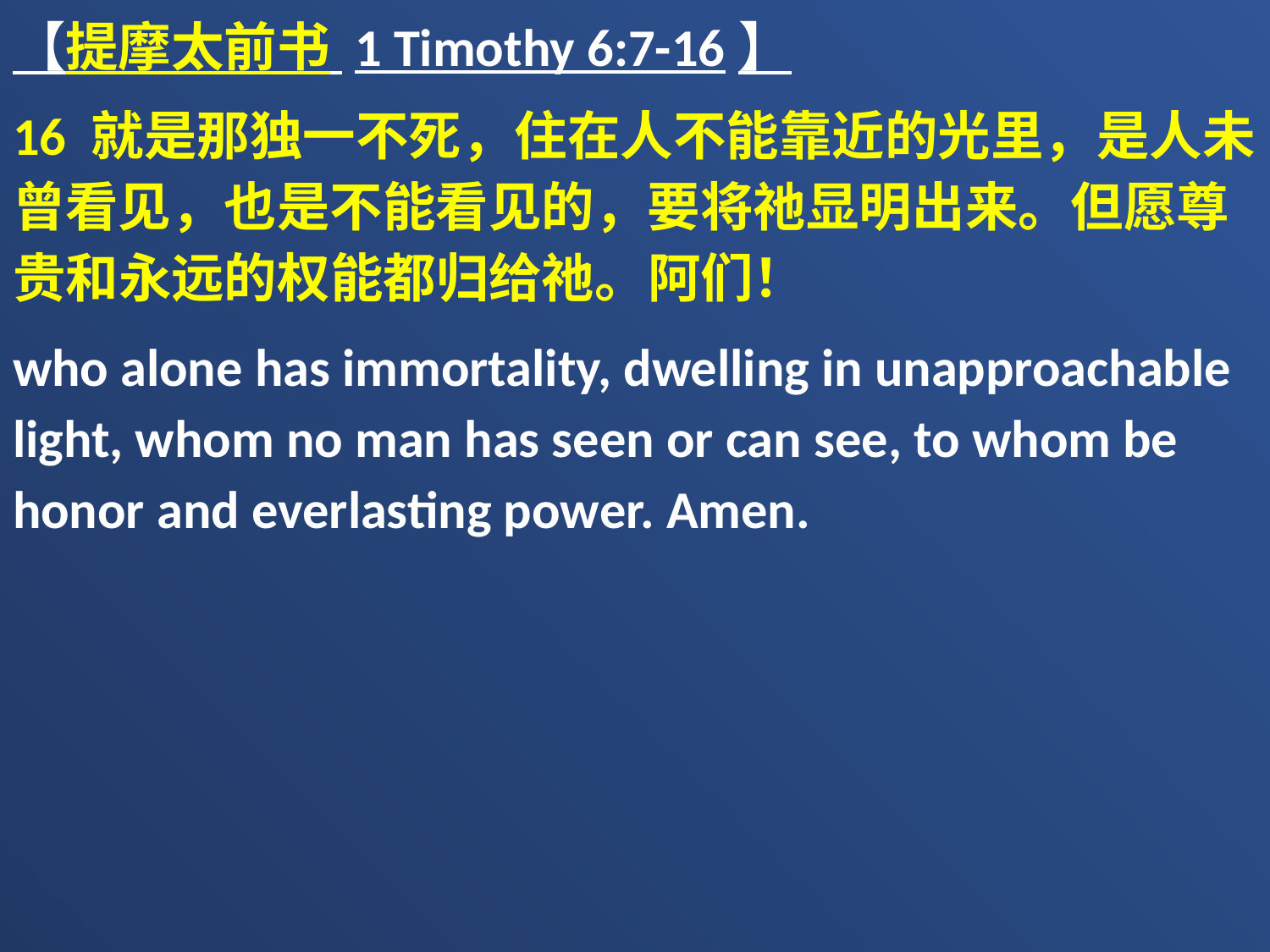

【提摩太前书 1 Timothy 6:7-16】
16 就是那独一不死，住在人不能靠近的光里，是人未曾看见，也是不能看见的，要将祂显明出来。但愿尊贵和永远的权能都归给祂。阿们！
who alone has immortality, dwelling in unapproachable light, whom no man has seen or can see, to whom be honor and everlasting power. Amen.